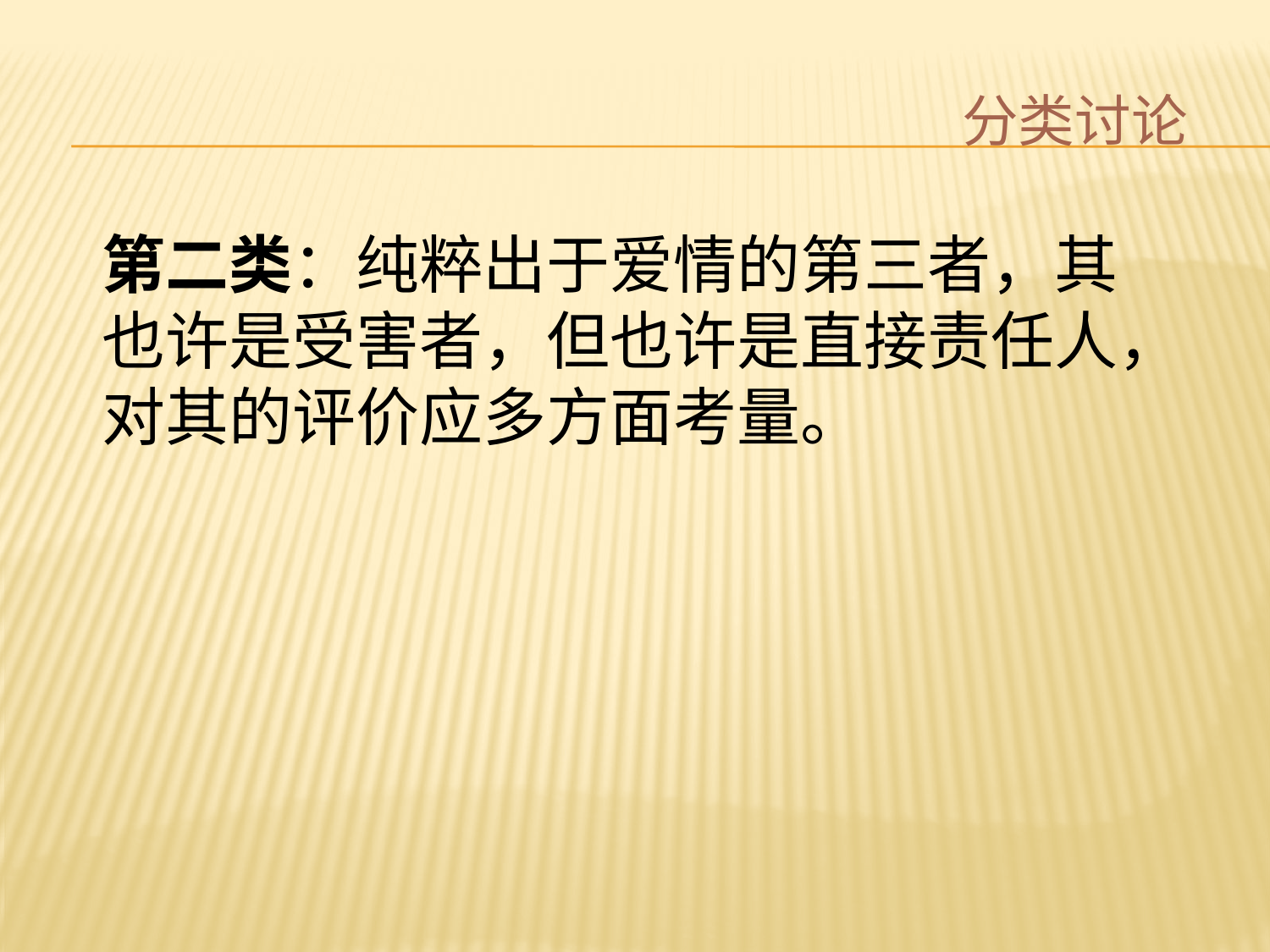

#
分类讨论
第二类：纯粹出于爱情的第三者，其也许是受害者，但也许是直接责任人，对其的评价应多方面考量。